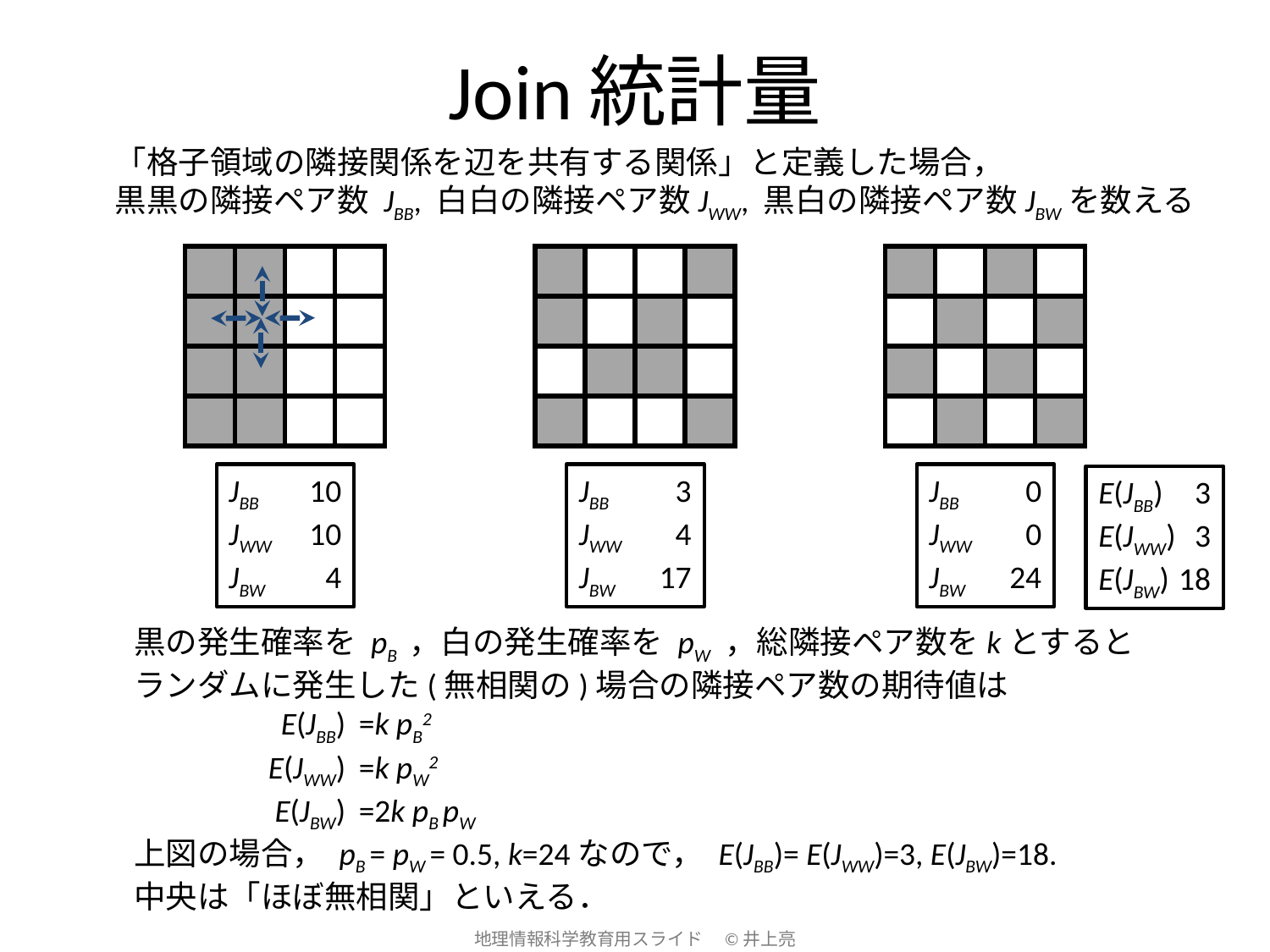

# Join統計量
「格子領域の隣接関係を辺を共有する関係」と定義した場合，
黒黒の隣接ペア数 JBB, 白白の隣接ペア数JWW, 黒白の隣接ペア数JBWを数える
|  |  |  |  |
| --- | --- | --- | --- |
|  |  |  |  |
|  |  |  |  |
|  |  |  |  |
|  |  |  |  |
| --- | --- | --- | --- |
|  |  |  |  |
|  |  |  |  |
|  |  |  |  |
|  |  |  |  |
| --- | --- | --- | --- |
|  |  |  |  |
|  |  |  |  |
|  |  |  |  |
JBB 	10
JWW 	10
JBW 	4
JBB 	3
JWW 	4
JBW 	17
JBB 	0
JWW 	0
JBW 	24
E(JBB) 	3
E(JWW) 	3
E(JBW) 	18
黒の発生確率を pB ，白の発生確率を pW ，総隣接ペア数をkとすると
ランダムに発生した(無相関の)場合の隣接ペア数の期待値は
	E(JBB)	=k pB2
	E(JWW)	=k pW2
	E(JBW)	=2k pB pW
上図の場合， pB = pW = 0.5, k=24なので， E(JBB)= E(JWW)=3, E(JBW)=18.
中央は「ほぼ無相関」といえる．